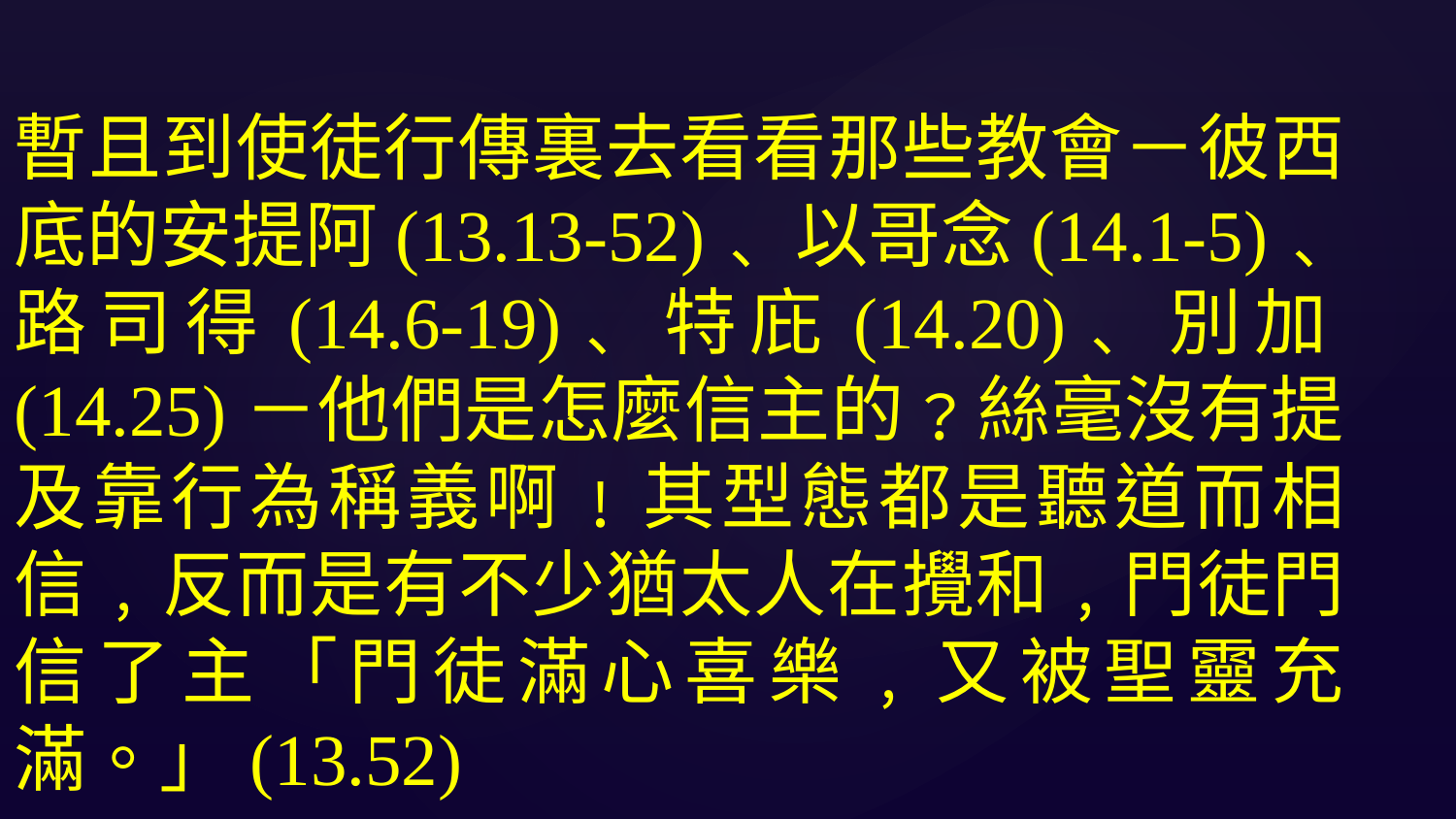

暫且到使徒行傳裏去看看那些教會－彼西底的安提阿(13.13-52)﹑以哥念(14.1-5)﹑路司得(14.6-19)﹑特庇(14.20)﹑別加(14.25)－他們是怎麼信主的﹖絲毫沒有提及靠行為稱義啊﹗其型態都是聽道而相信﹐反而是有不少猶太人在攪和﹐門徒門信了主「門徒滿心喜樂﹐又被聖靈充滿。」(13.52)